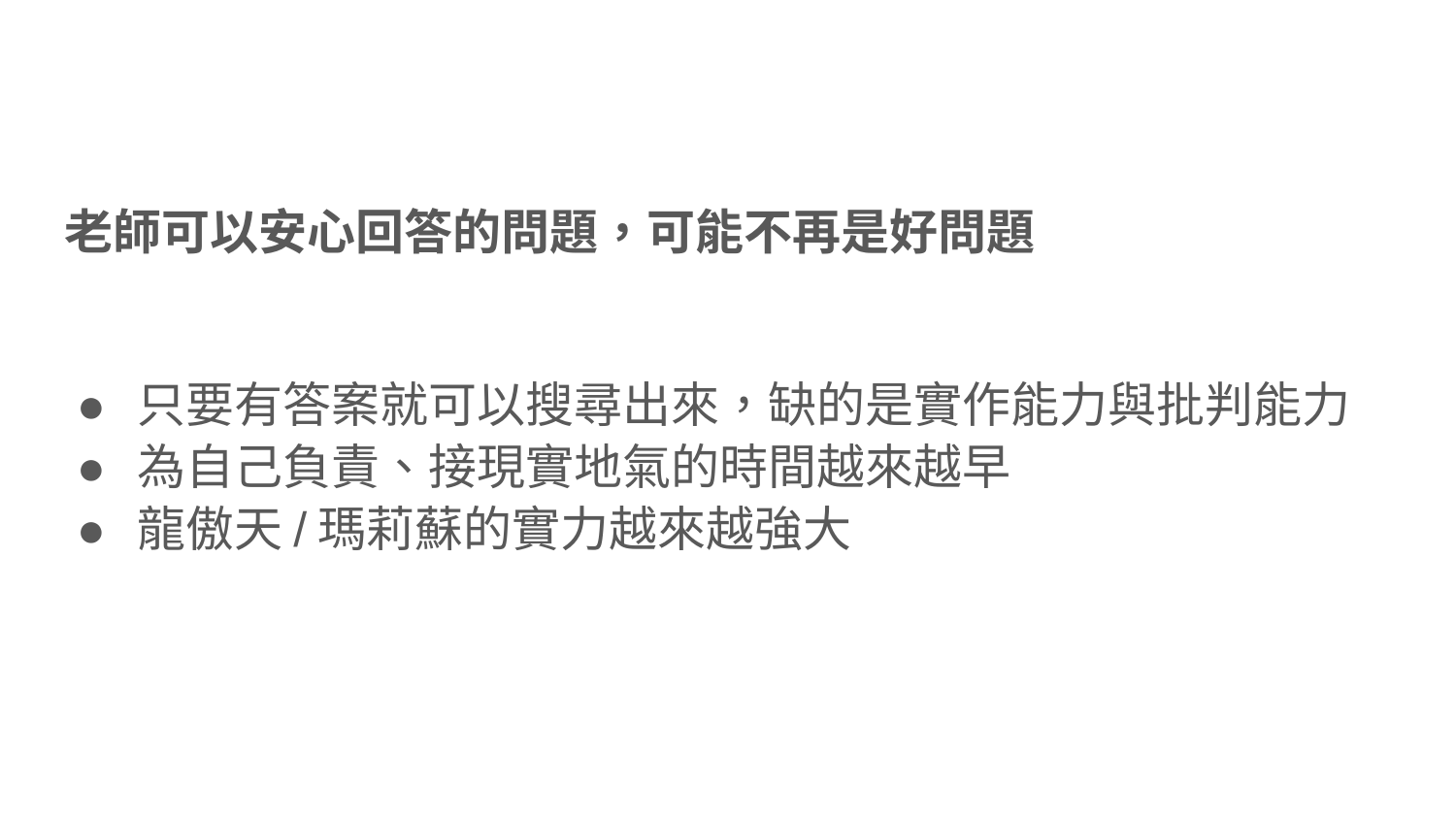

#
老師可以安心回答的問題，可能不再是好問題

只要有答案就可以搜尋出來，缺的是實作能力與批判能力
為自己負責、接現實地氣的時間越來越早
龍傲天/瑪莉蘇的實力越來越強大